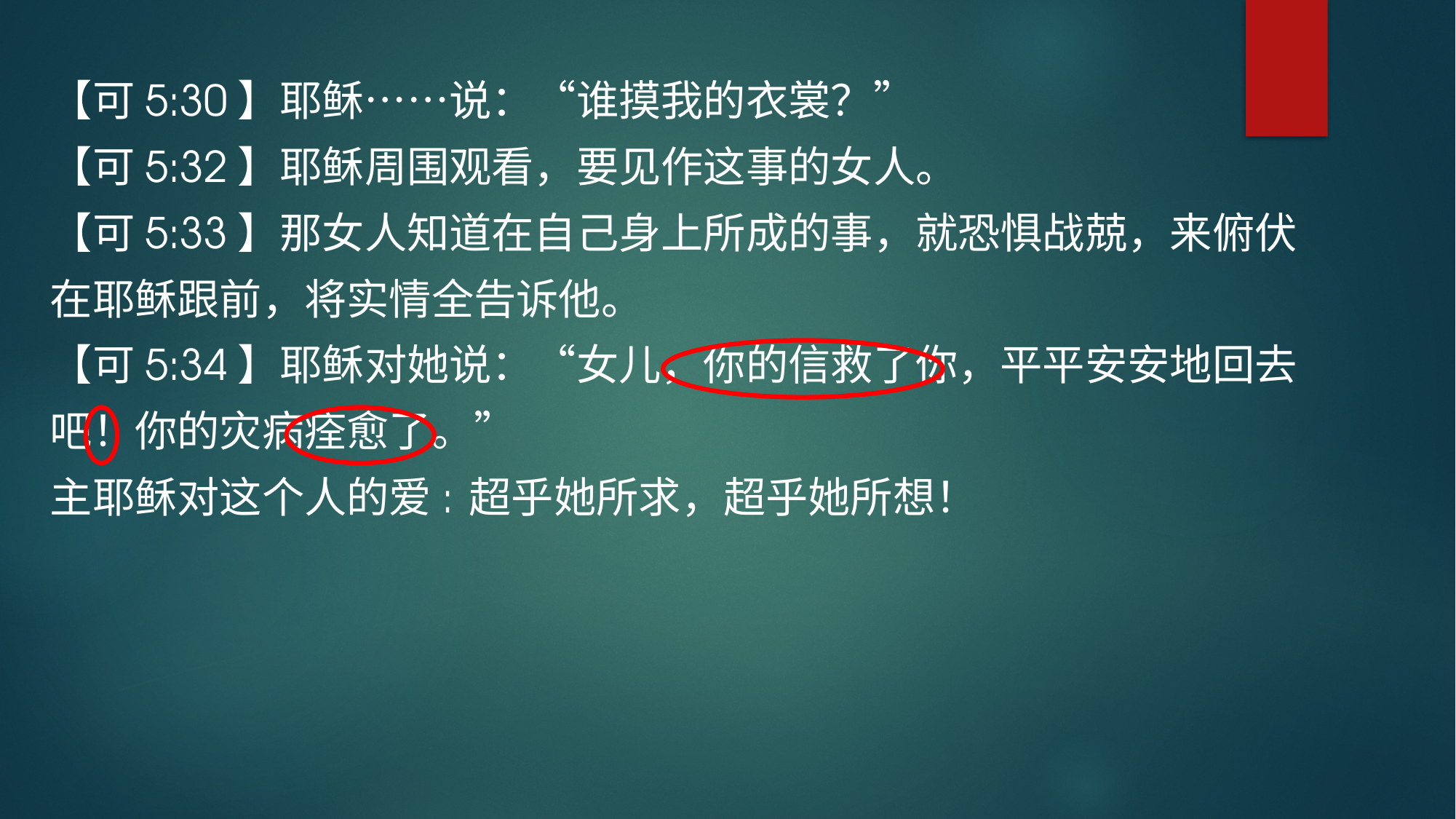

【可5:30】耶稣……说：“谁摸我的衣裳？”
【可5:32】耶稣周围观看，要见作这事的女人。
【可5:33】那女人知道在自己身上所成的事，就恐惧战兢，来俯伏
在耶稣跟前，将实情全告诉他。
【可5:34】耶稣对她说：“女儿，你的信救了你，平平安安地回去
吧！你的灾病痊愈了。”
主耶稣对这个人的爱: 超乎她所求，超乎她所想！